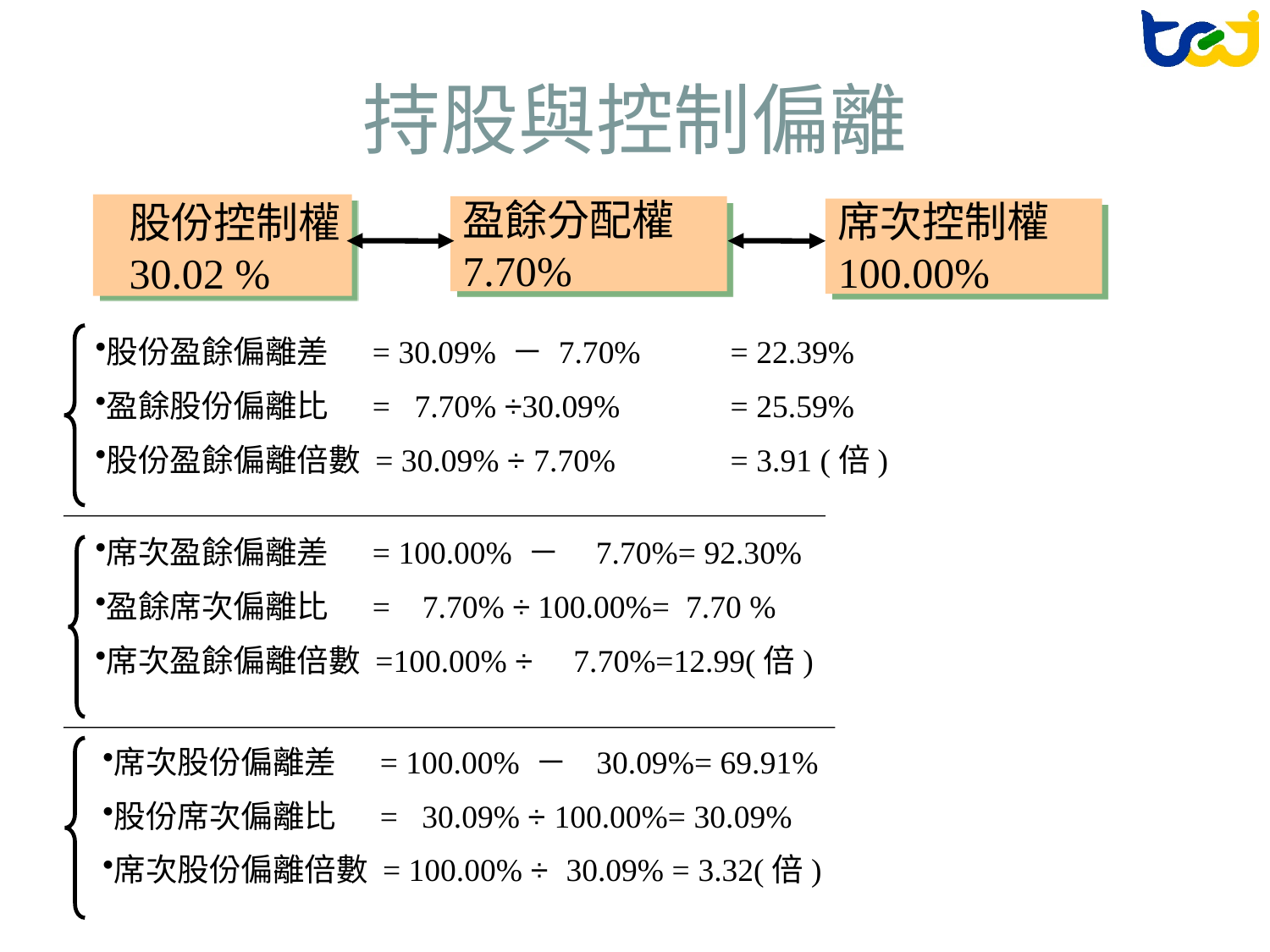

# 持股與控制偏離
股份控制權
30.02 %

盈餘分配權
7.70%
席次控制權
100.00%

股份盈餘偏離差     = 30.09% － 7.70%	= 22.39%
盈餘股份偏離比     =   7.70% ÷30.09%	= 25.59%
股份盈餘偏離倍數 = 30.09% ÷ 7.70%	= 3.91 (倍)

席次盈餘偏離差     = 100.00% －    7.70%= 92.30%
盈餘席次偏離比     =    7.70% ÷ 100.00%=  7.70 %
席次盈餘偏離倍數 =100.00% ÷     7.70%=12.99(倍)

席次股份偏離差     = 100.00% －   30.09%= 69.91%
股份席次偏離比     =   30.09% ÷ 100.00%= 30.09%
席次股份偏離倍數 = 100.00% ÷  30.09% = 3.32(倍)

41